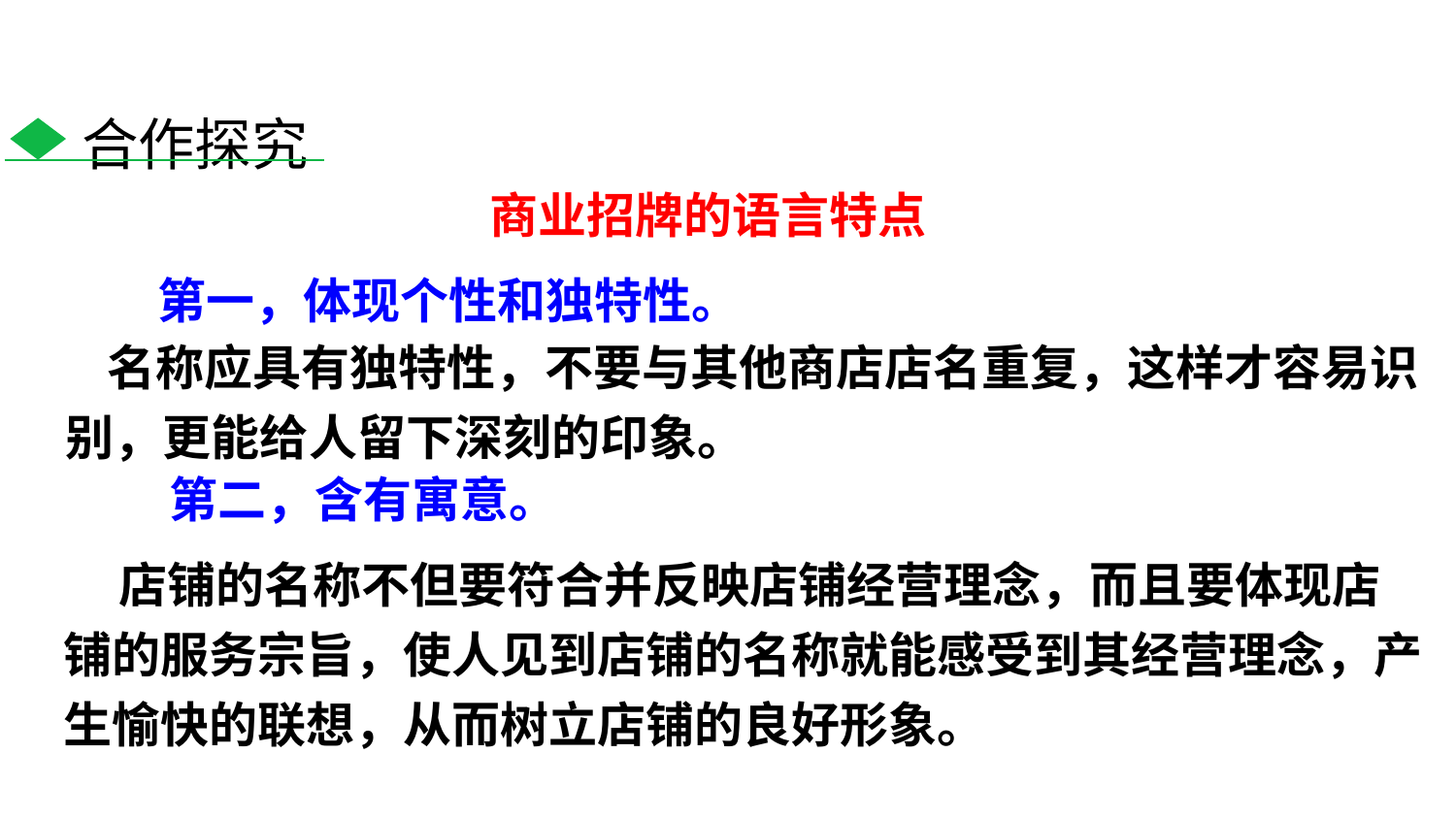

合作探究

商业招牌的语言特点
第一，体现个性和独特性。
    名称应具有独特性，不要与其他商店店名重复，这样才容易识别，更能给人留下深刻的印象。
第二，含有寓意。
    店铺的名称不但要符合并反映店铺经营理念，而且要体现店铺的服务宗旨，使人见到店铺的名称就能感受到其经营理念，产生愉快的联想，从而树立店铺的良好形象。